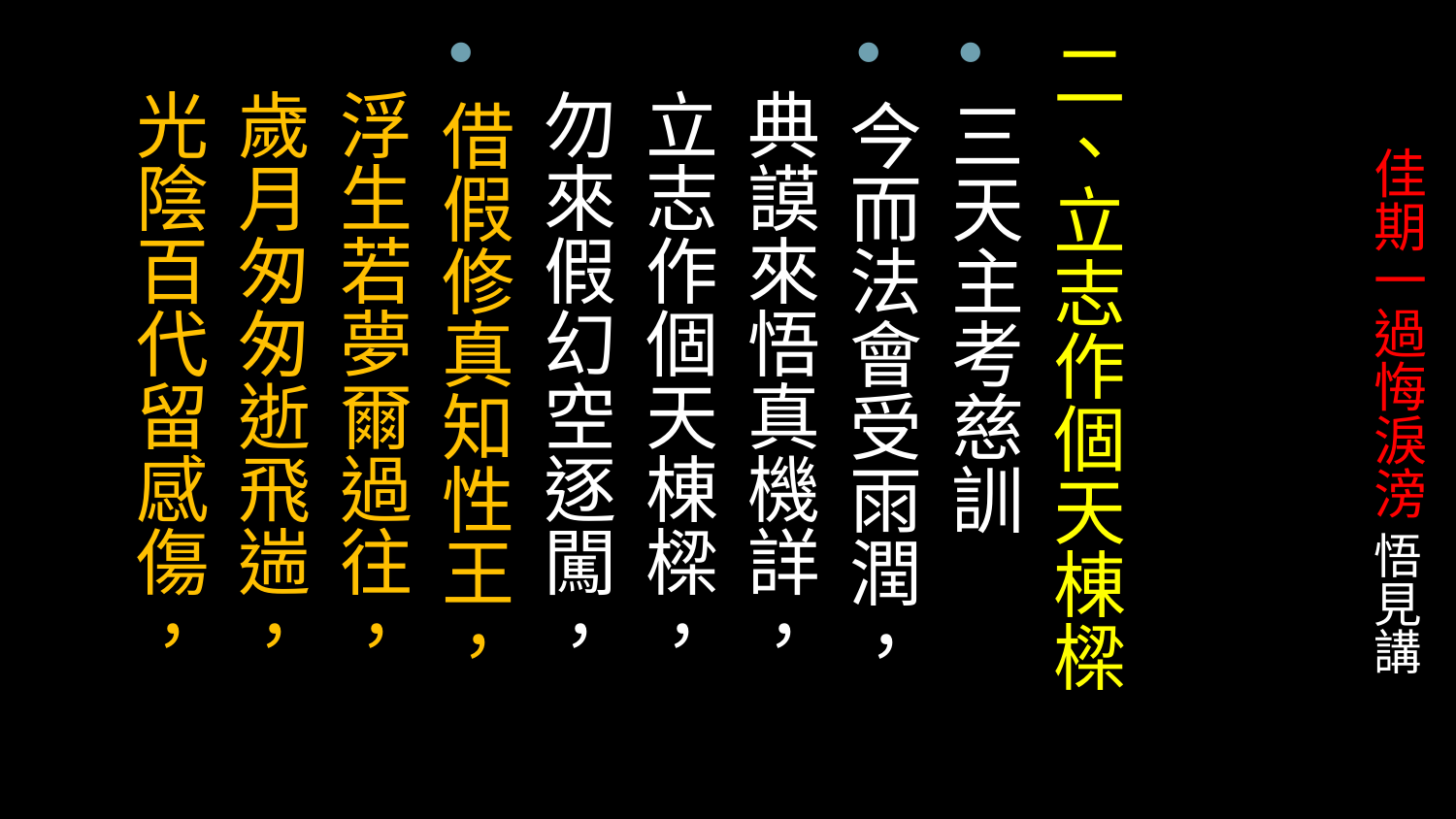

二、立志作個天棟樑
三天主考慈訓
今而法會受雨潤，
  典謨來悟真機詳，
  立志作個天棟樑，
  勿來假幻空逐闖，
借假修真知性王，
  浮生若夢爾過往，
  歲月匆匆逝飛遄，
  光陰百代留感傷，

# 佳期一過悔淚滂 悟見講